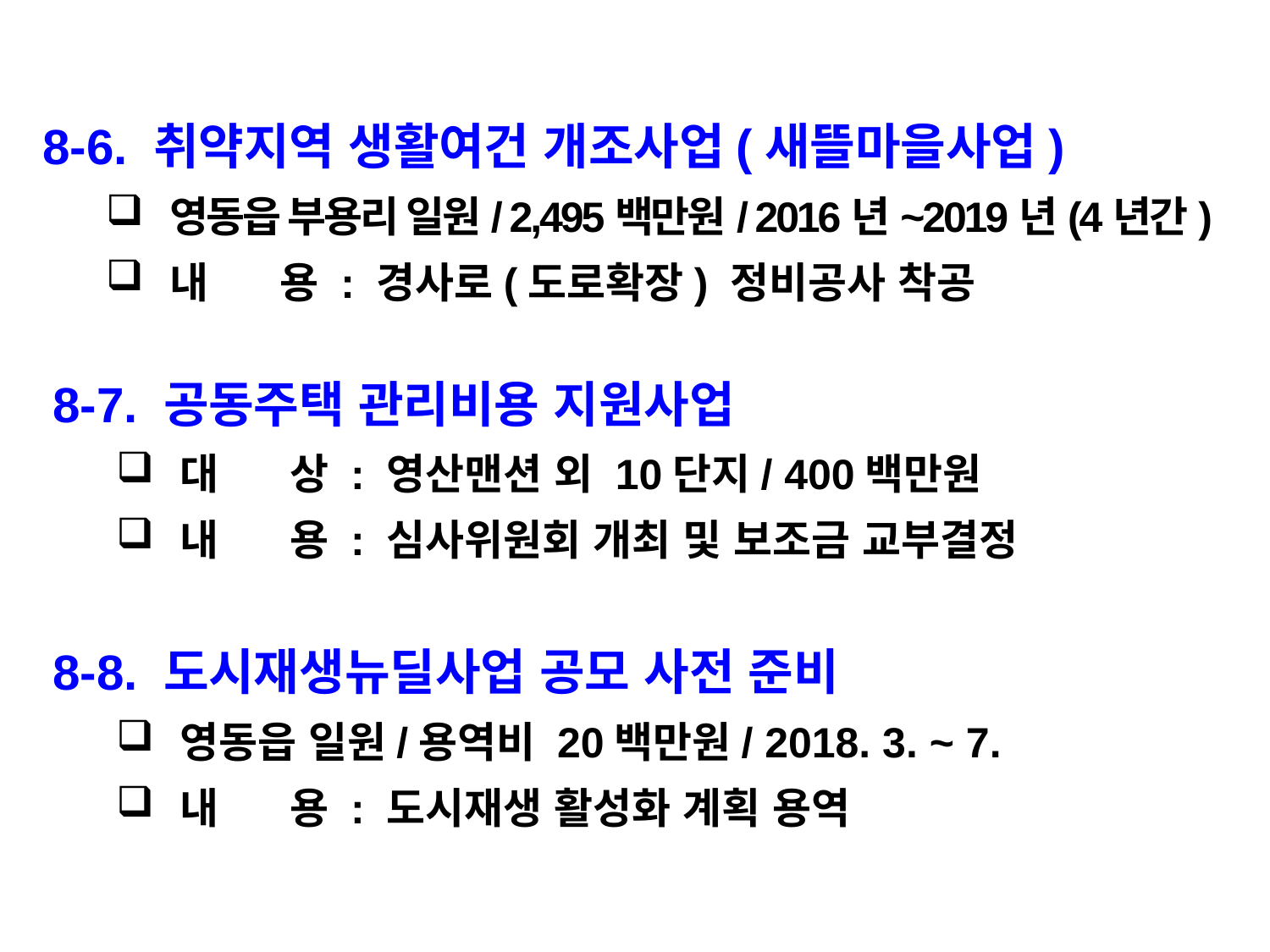

8-6. 취약지역 생활여건 개조사업(새뜰마을사업)
영동읍 부용리 일원/ 2,495백만원/ 2016년~2019년(4년간)
내      용 : 경사로(도로확장) 정비공사 착공
8-7. 공동주택 관리비용 지원사업
대      상 : 영산맨션 외 10단지/ 400백만원
내      용 : 심사위원회 개최 및 보조금 교부결정
8-8. 도시재생뉴딜사업 공모 사전 준비
영동읍 일원/용역비 20백만원/ 2018. 3. ~ 7.
내      용 : 도시재생 활성화 계획 용역